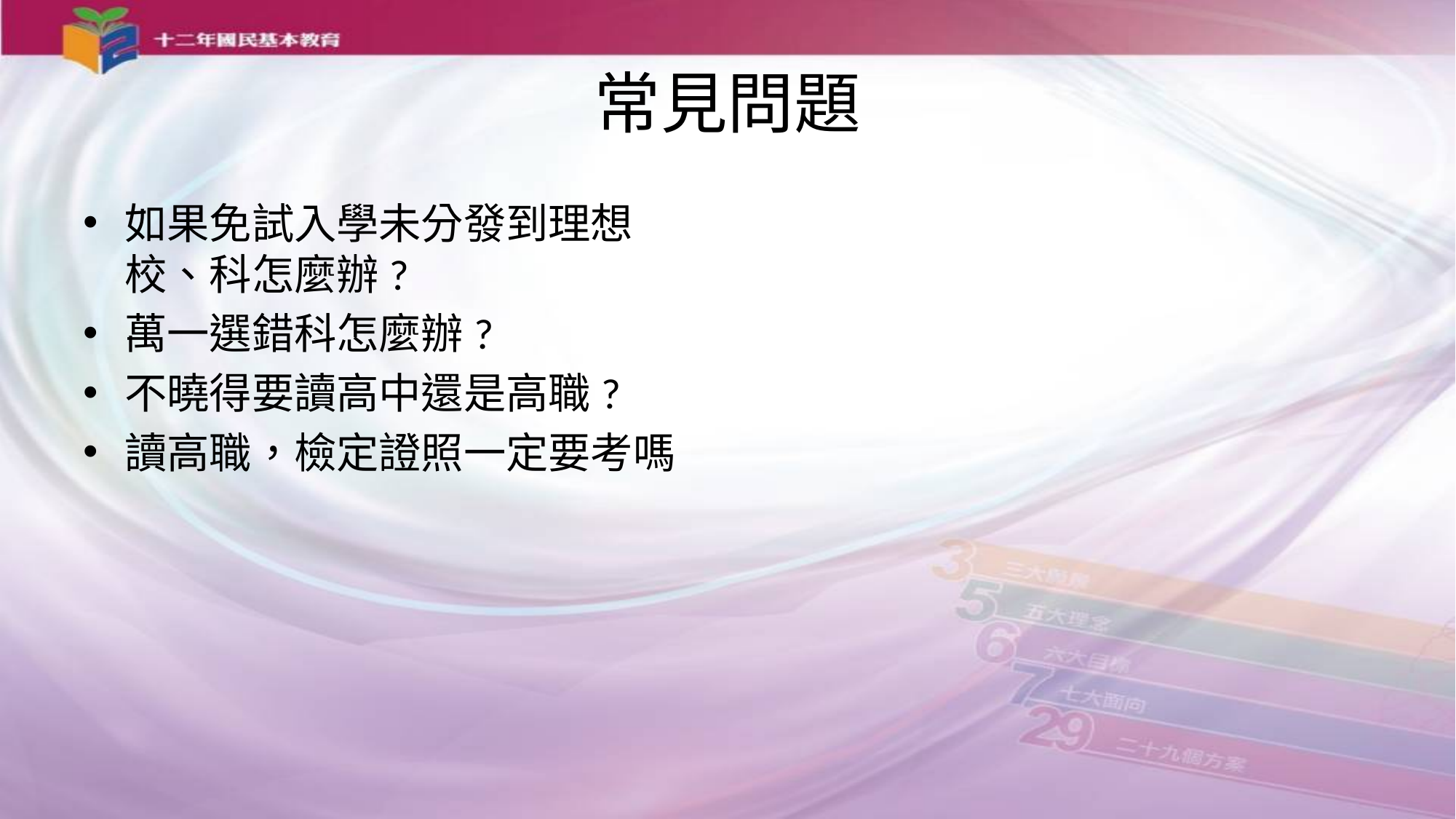

# 常見問題
如果免試入學未分發到理想校、科怎麼辦?
萬一選錯科怎麼辦?
不曉得要讀高中還是高職?
讀高職，檢定證照一定要考嗎